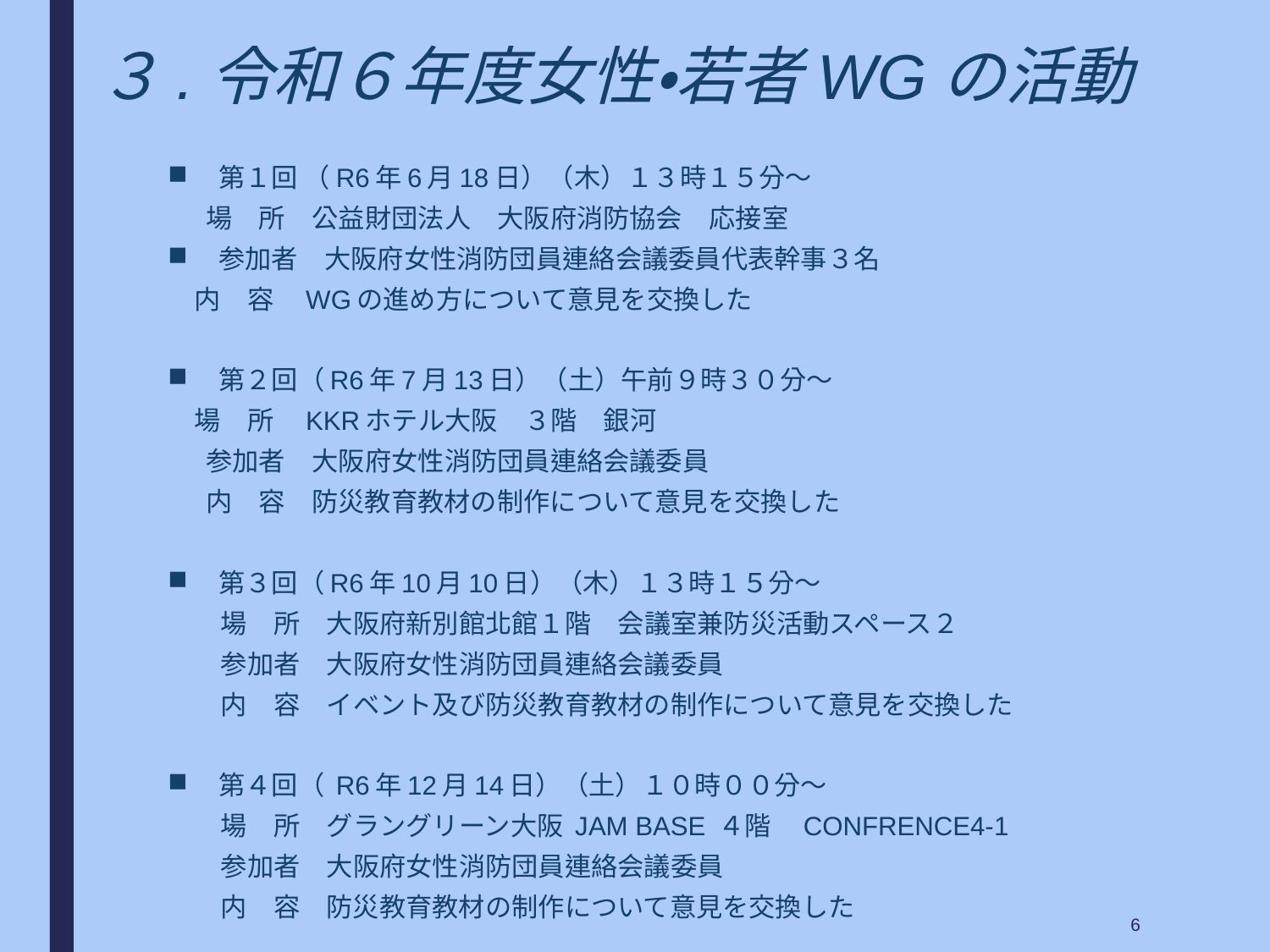

# ３.令和６年度女性・若者WGの活動
第１回 （R6年6月18日）（木）１３時１５分～
　  場　所　公益財団法人　大阪府消防協会　応接室
参加者　大阪府女性消防団員連絡会議委員代表幹事３名
	　内　容　WGの進め方について意見を交換した

第２回（R6年7月13日）（土）午前９時３０分～
	　場　所　KKRホテル大阪　３階　銀河
　  参加者　大阪府女性消防団員連絡会議委員
　  内　容　防災教育教材の制作について意見を交換した

第３回（R6年10月10日）（木）１３時１５分～
　　場　所　大阪府新別館北館１階　会議室兼防災活動スペース２
　　参加者　大阪府女性消防団員連絡会議委員
　　内　容　イベント及び防災教育教材の制作について意見を交換した

第４回（ R6年12月14日）（土）１０時００分～
　　場　所　グラングリーン大阪 JAM BASE ４階　CONFRENCE4-1
　　参加者　大阪府女性消防団員連絡会議委員
　　内　容　防災教育教材の制作について意見を交換した

6